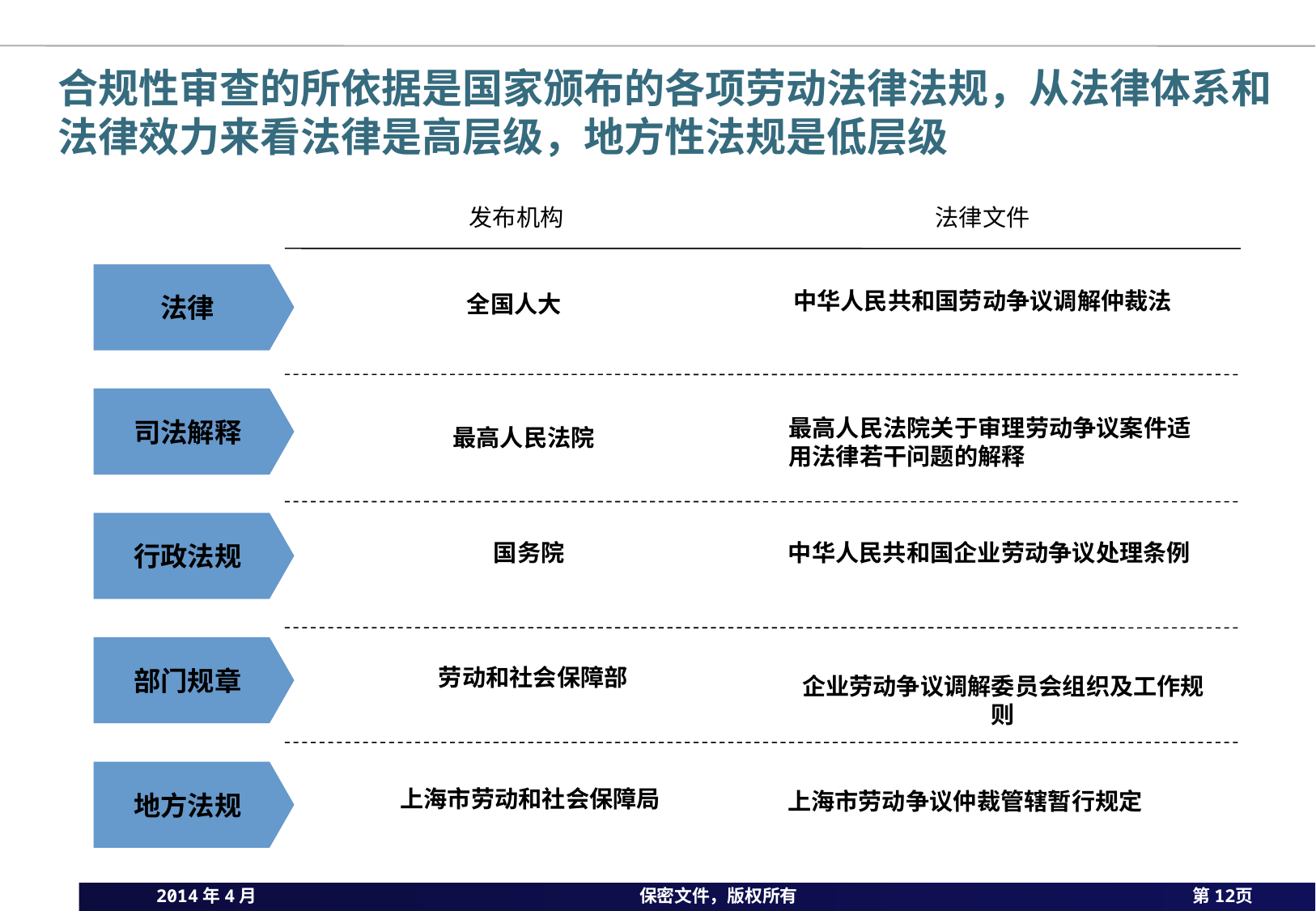

# 合规性审查的所依据是国家颁布的各项劳动法律法规，从法律体系和法律效力来看法律是高层级，地方性法规是低层级
发布机构
法律文件

法律
中华人民共和国劳动争议调解仲裁法
全国人大

司法解释
最高人民法院关于审理劳动争议案件适用法律若干问题的解释
最高人民法院

行政法规
国务院
中华人民共和国企业劳动争议处理条例

部门规章
劳动和社会保障部
企业劳动争议调解委员会组织及工作规则

地方法规
上海市劳动和社会保障局
上海市劳动争议仲裁管辖暂行规定